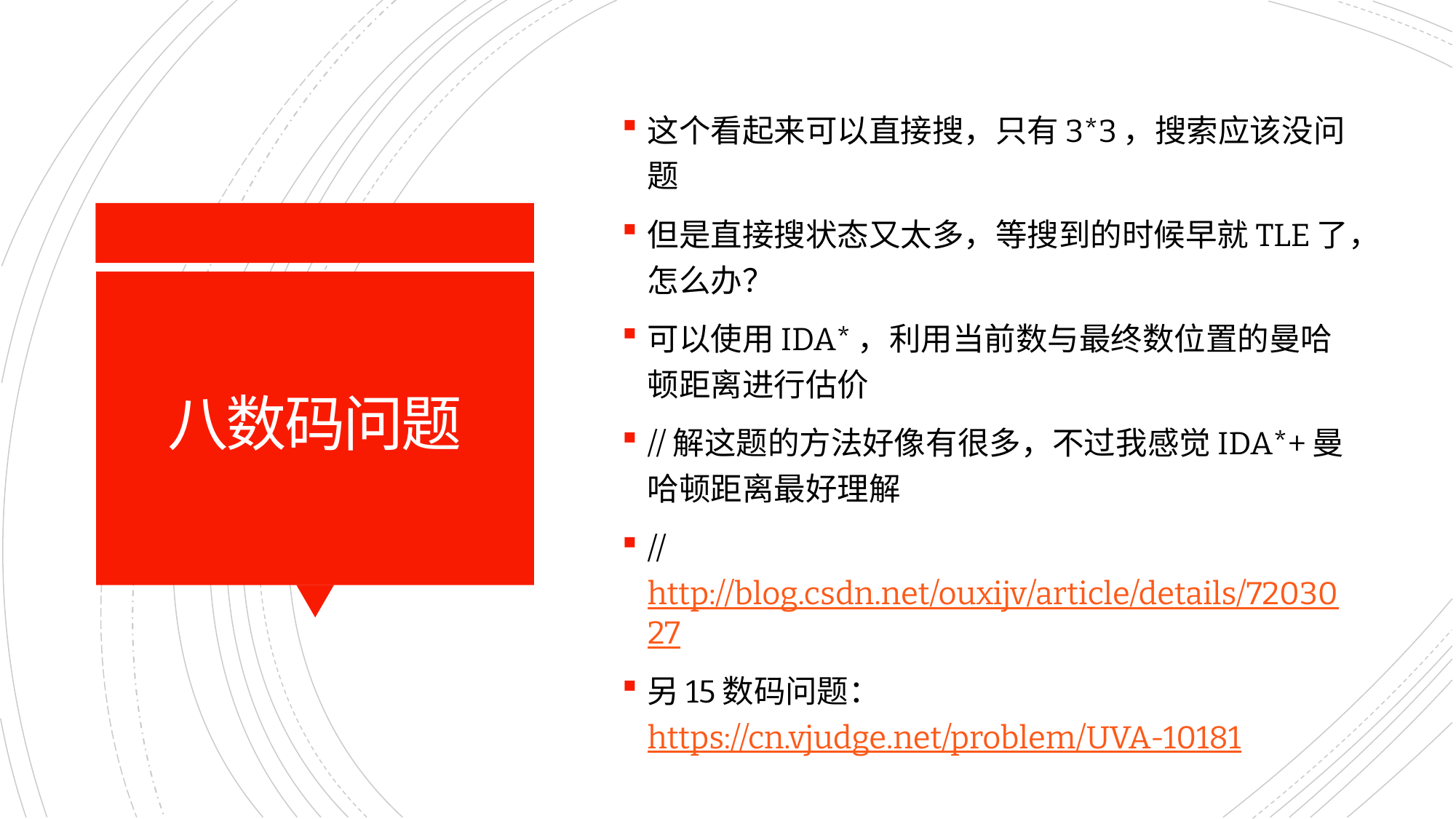

这个看起来可以直接搜，只有3*3，搜索应该没问题
但是直接搜状态又太多，等搜到的时候早就TLE了，怎么办？
可以使用IDA*，利用当前数与最终数位置的曼哈顿距离进行估价
//解这题的方法好像有很多，不过我感觉IDA*+曼哈顿距离最好理解
//http://blog.csdn.net/ouxijv/article/details/7203027
另15数码问题： https://cn.vjudge.net/problem/UVA-10181
# 八数码问题